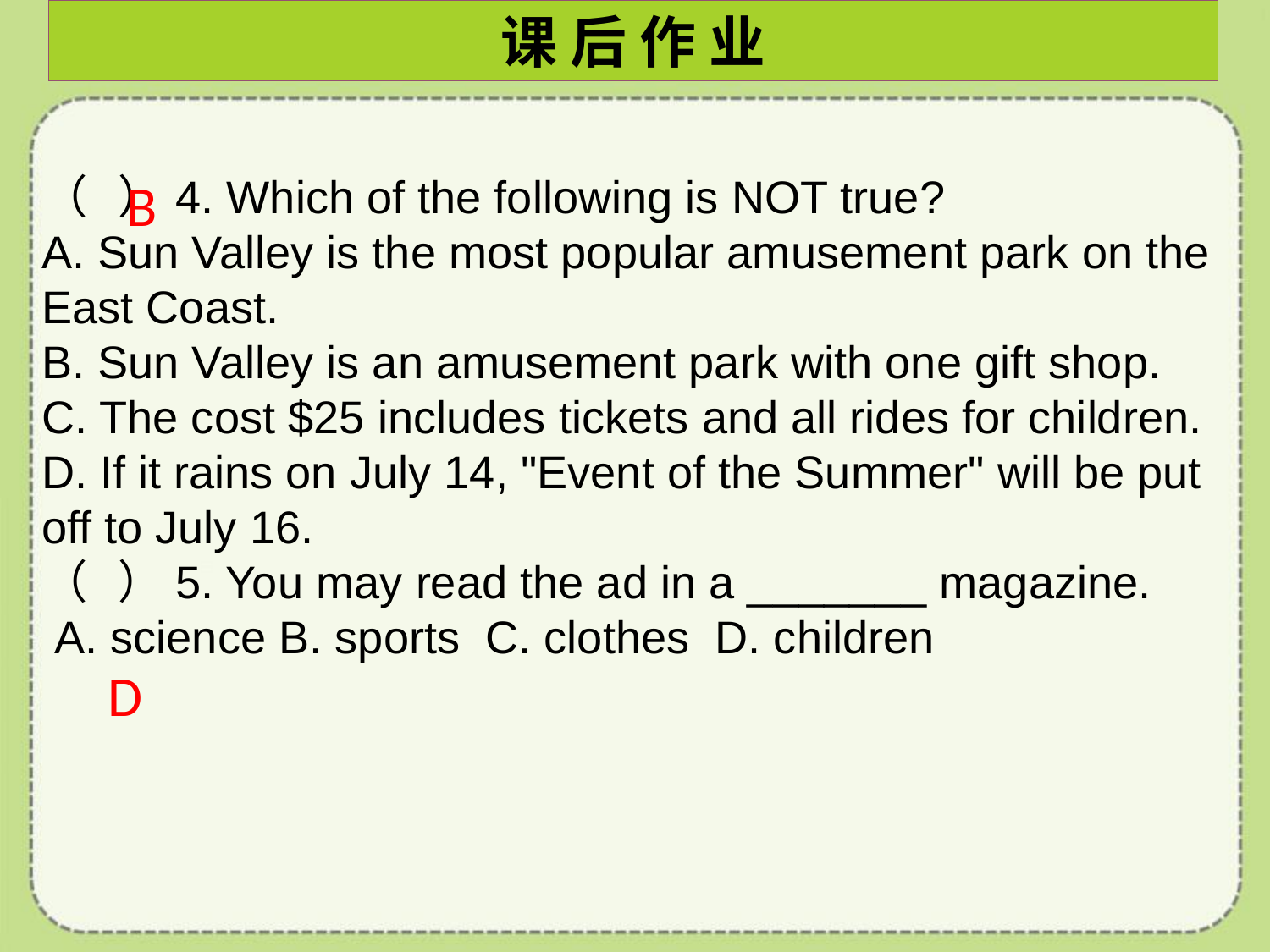

课 后 作 业
（   ）4. Which of the following is NOT true?
A. Sun Valley is the most popular amusement park on the East Coast.
B. Sun Valley is an amusement park with one gift shop.
C. The cost $25 includes tickets and all rides for children.
D. If it rains on July 14, "Event of the Summer" will be put off to July 16.
（   ）5. You may read the ad in a _______ magazine.
 A. science B. sports  C. clothes  D. children
B
D